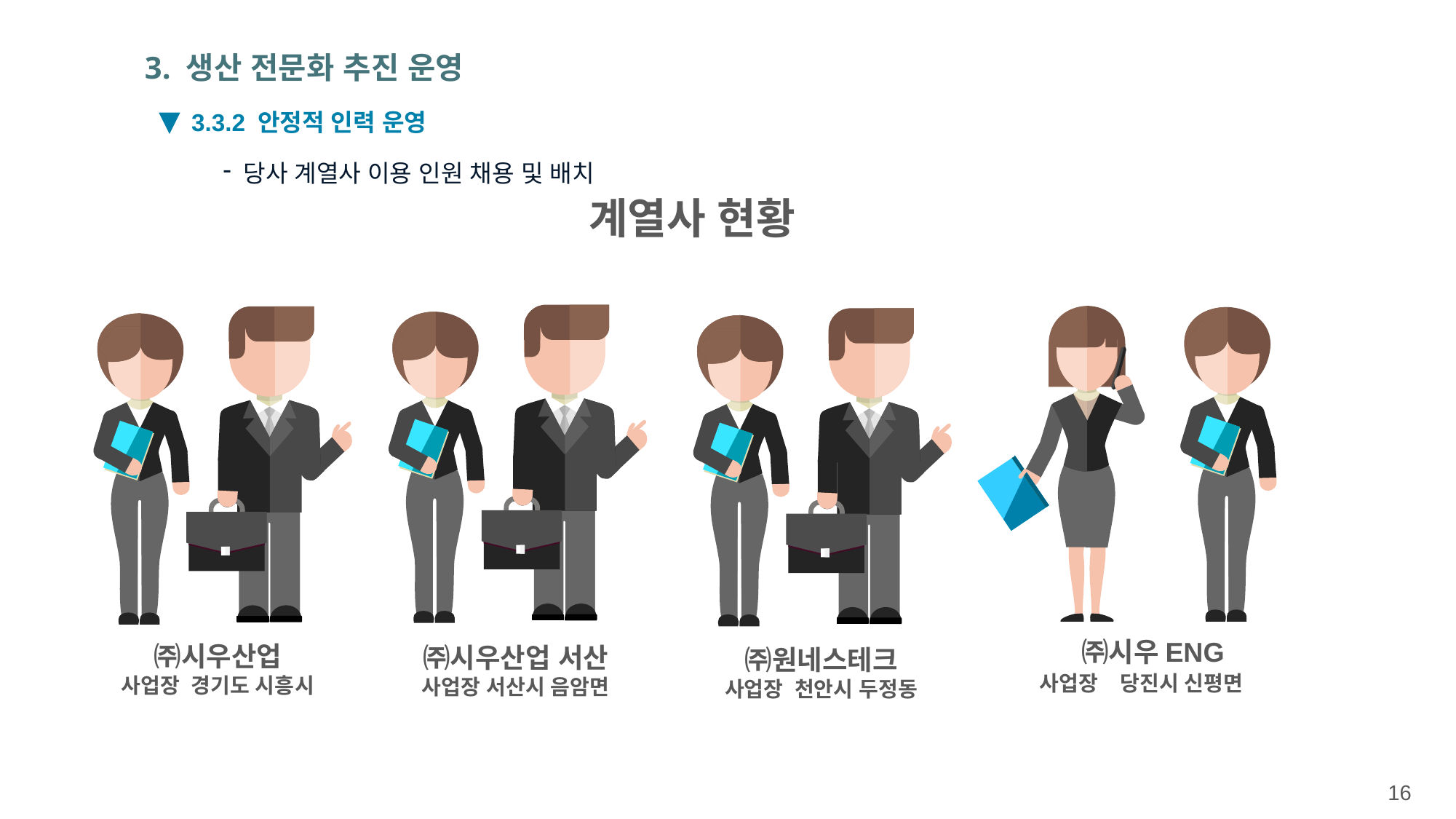

3. 생산 전문화 추진 운영
#
3.3.2 안정적 인력 운영

당사 계열사 이용 인원 채용 및 배치
계열사 현황

㈜시우ENG
사업장    당진시 신평면
㈜시우산업
사업장  경기도 시흥시
㈜시우산업 서산
사업장 서산시 음암면
㈜원네스테크
사업장  천안시 두정동
16